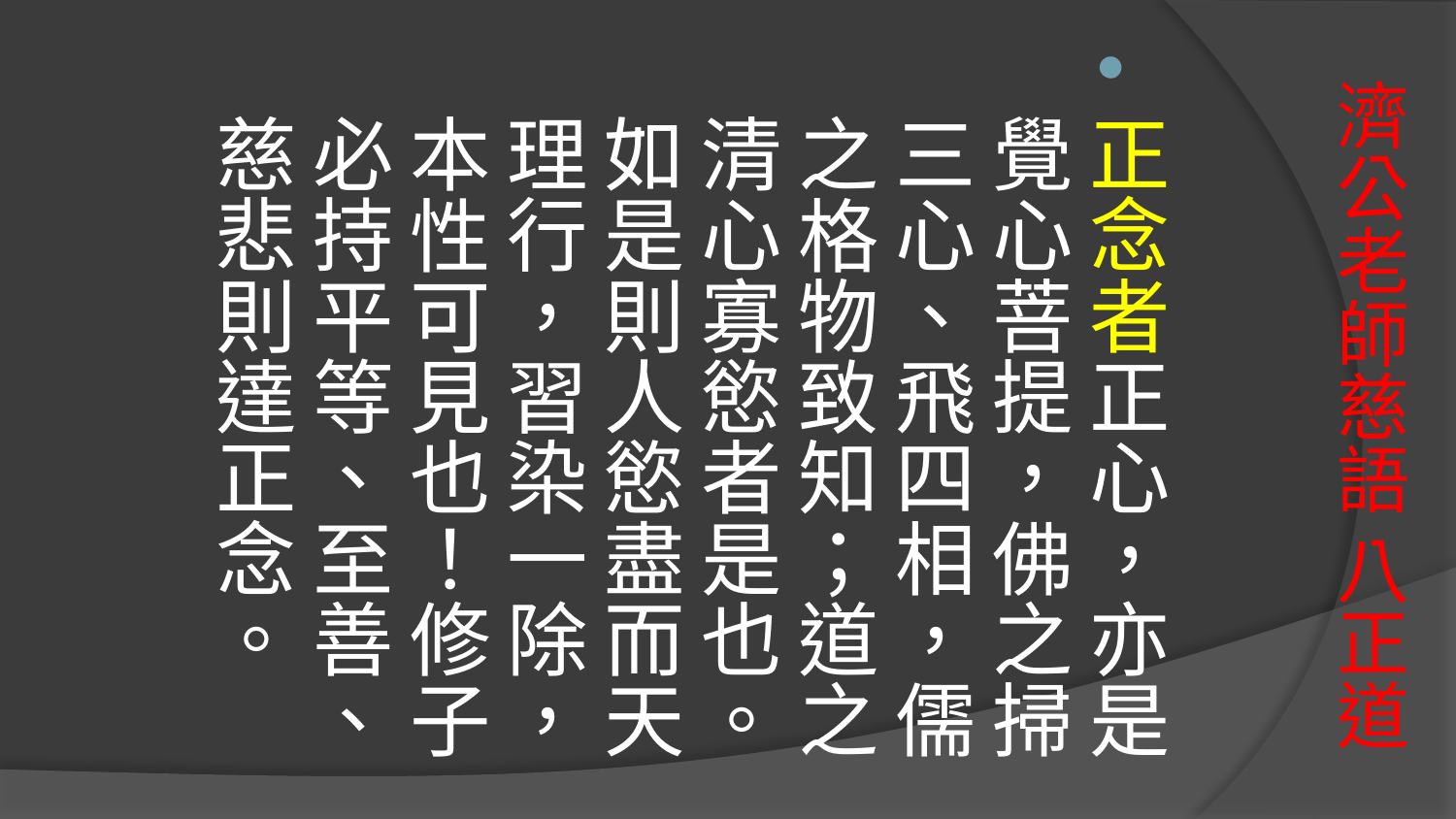

正念者正心，亦是覺心菩提，佛之掃三心、飛四相，儒之格物致知；道之清心寡慾者是也。如是則人慾盡而天理行，習染一除，本性可見也！修子必持平等、至善、慈悲則達正念。

# 濟公老師慈語 八正道